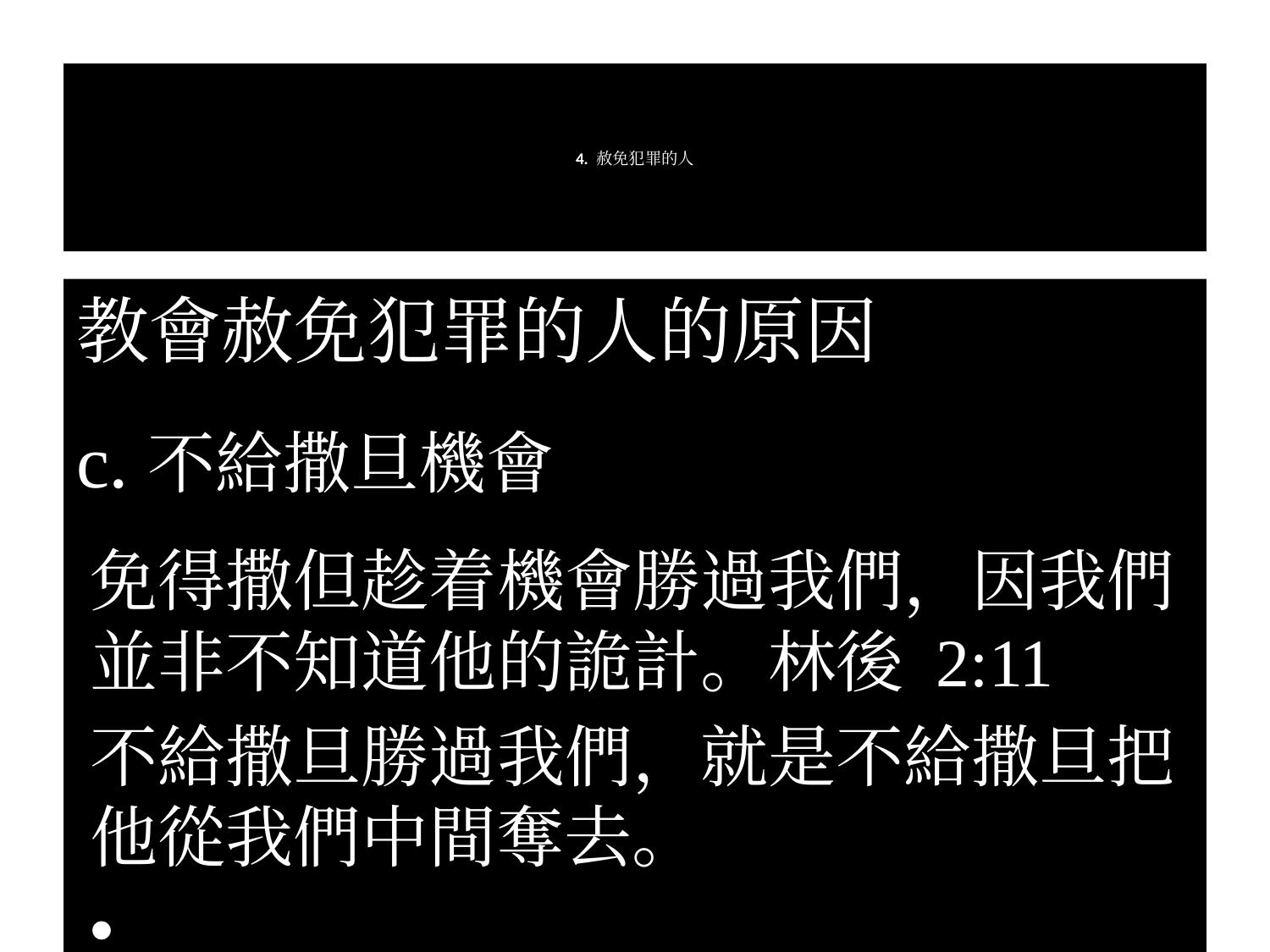

# 4.  赦免犯罪的人
教會赦免犯罪的人的原因
c.不給撒旦機會
免得撒但趁着機會勝過我們，因我們並非不知道他的詭計。林後 2:11
不給撒旦勝過我們，就是不給撒旦把他從我們中間奪去。